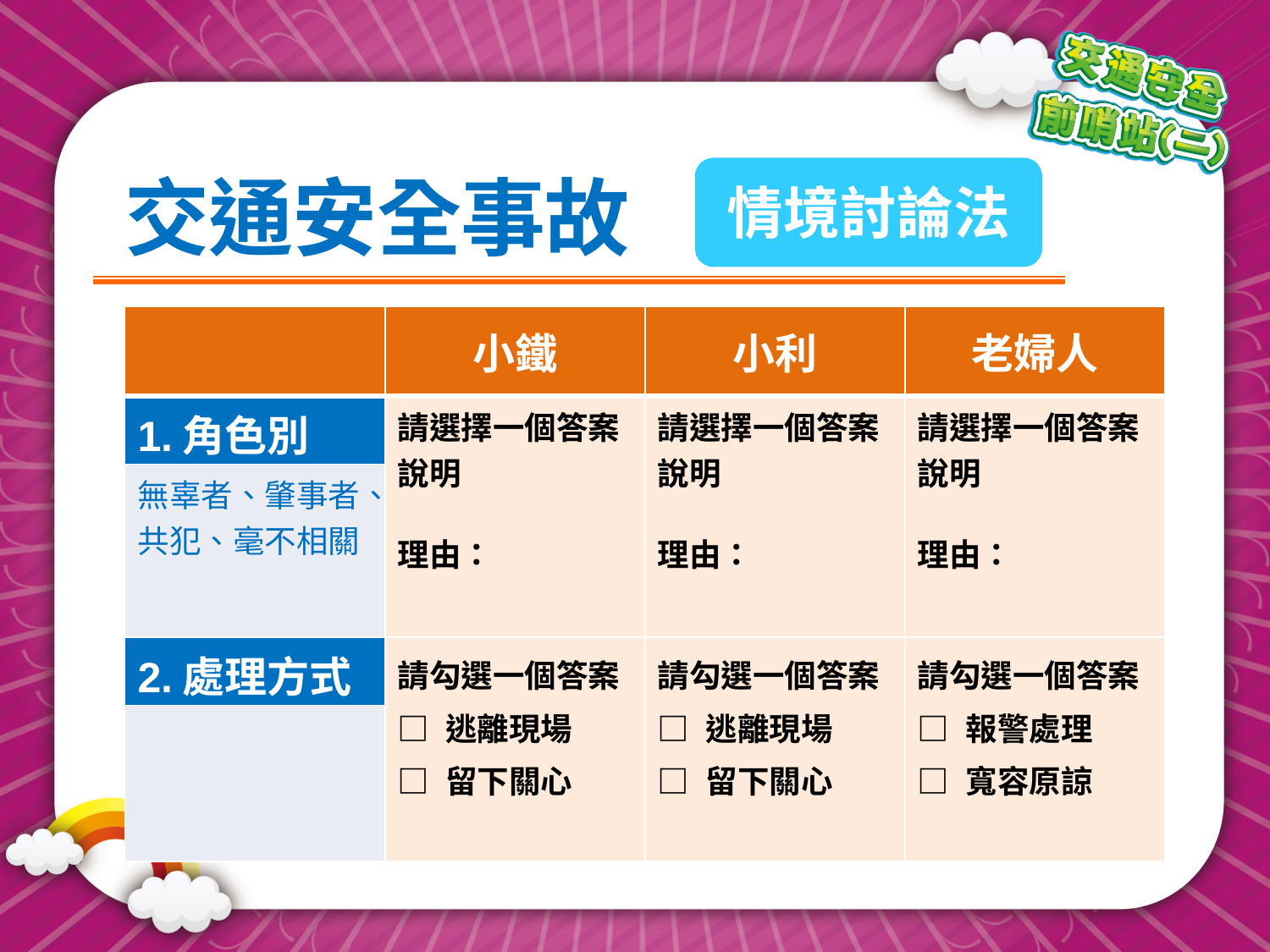

交通安全事故
情境討論法

|  | 小鐵 | 小利 | 老婦人 |
| --- | --- | --- | --- |
| 1.角色別 | 請選擇一個答案說明 理由： | 請選擇一個答案說明 理由： | 請選擇一個答案說明 理由： |
| 無辜者、肇事者、共犯、毫不相關 |  |  |  |
| 2.處理方式 | 請勾選一個答案 □ 逃離現場 □ 留下關心 | 請勾選一個答案 □ 逃離現場 □ 留下關心 | 請勾選一個答案 □ 報警處理 □ 寬容原諒 |
|  |  |  |  |